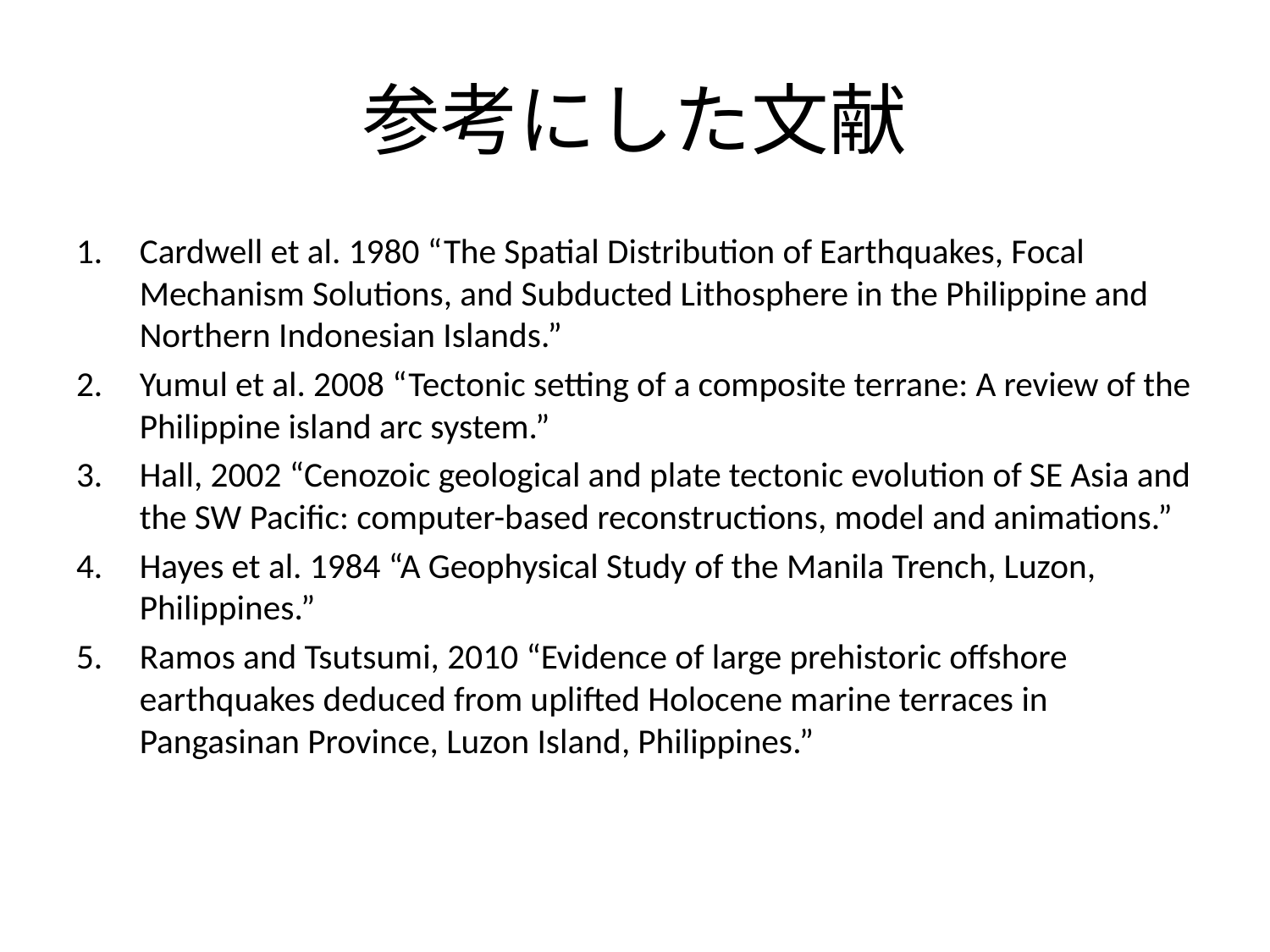

# 参考にした文献
Cardwell et al. 1980 “The Spatial Distribution of Earthquakes, Focal Mechanism Solutions, and Subducted Lithosphere in the Philippine and Northern Indonesian Islands.”
Yumul et al. 2008 “Tectonic setting of a composite terrane: A review of the Philippine island arc system.”
Hall, 2002 “Cenozoic geological and plate tectonic evolution of SE Asia and the SW Pacific: computer-based reconstructions, model and animations.”
Hayes et al. 1984 “A Geophysical Study of the Manila Trench, Luzon, Philippines.”
Ramos and Tsutsumi, 2010 “Evidence of large prehistoric offshore earthquakes deduced from uplifted Holocene marine terraces in Pangasinan Province, Luzon Island, Philippines.”